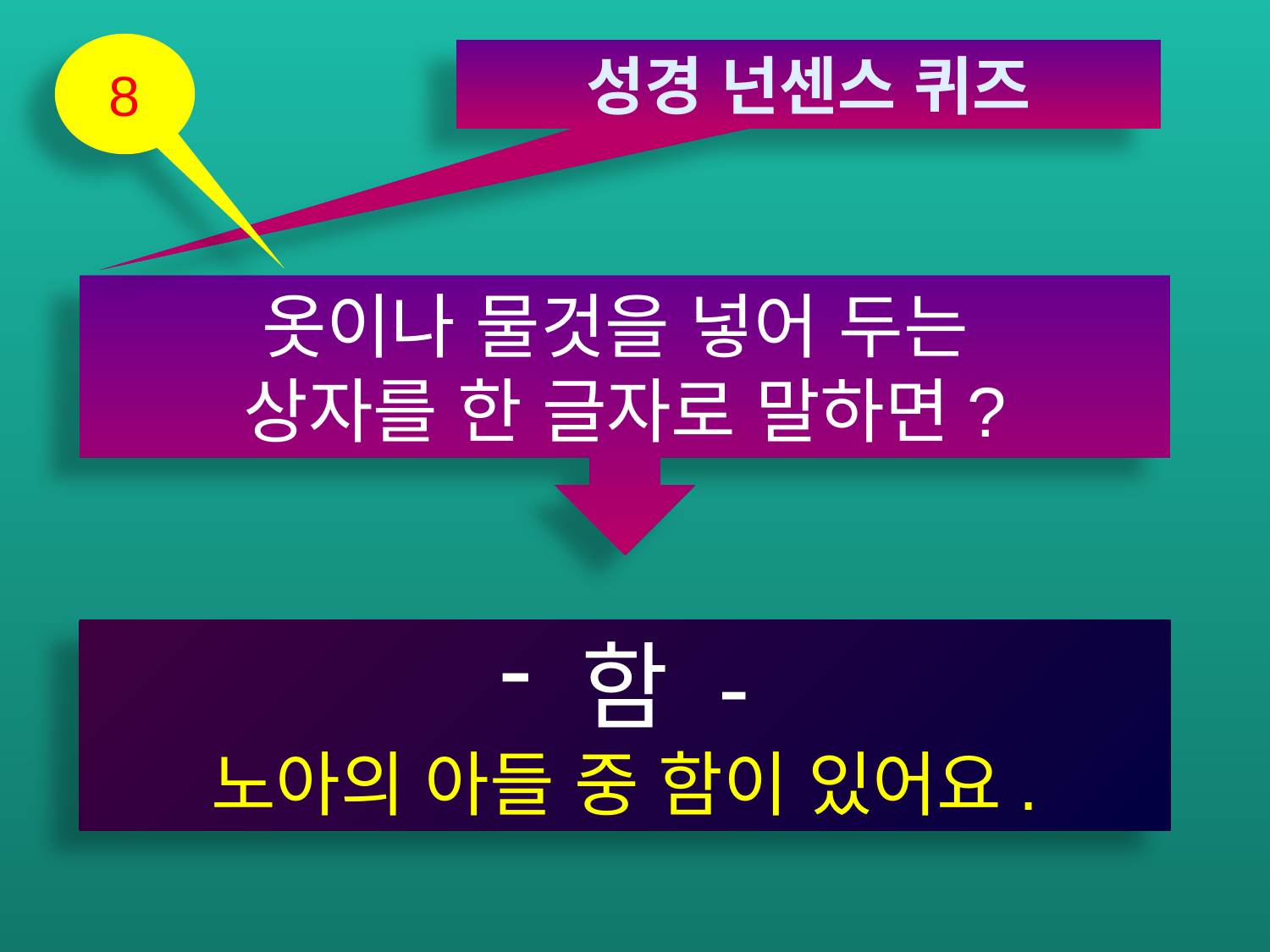

8
성경 넌센스 퀴즈
옷이나 물것을 넣어 두는
상자를 한 글자로 말하면?
 함 -
노아의 아들 중 함이 있어요.